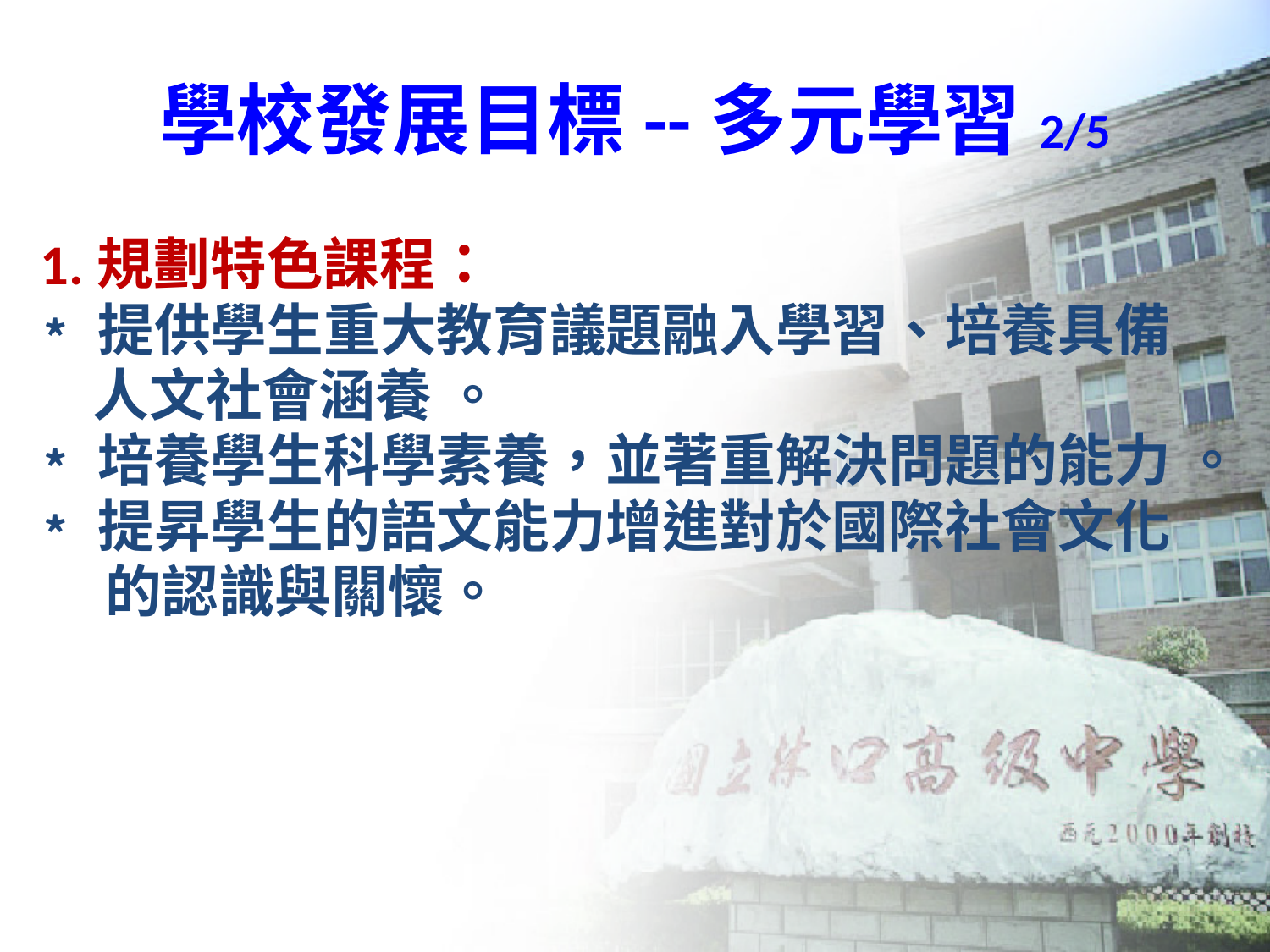

# 學校發展目標--多元學習2/5
 1.規劃特色課程：
﹡提供學生重大教育議題融入學習、培養具備
    人文社會涵養 。
﹡培養學生科學素養，並著重解決問題的能力 。
﹡提昇學生的語文能力增進對於國際社會文化
     的認識與關懷。